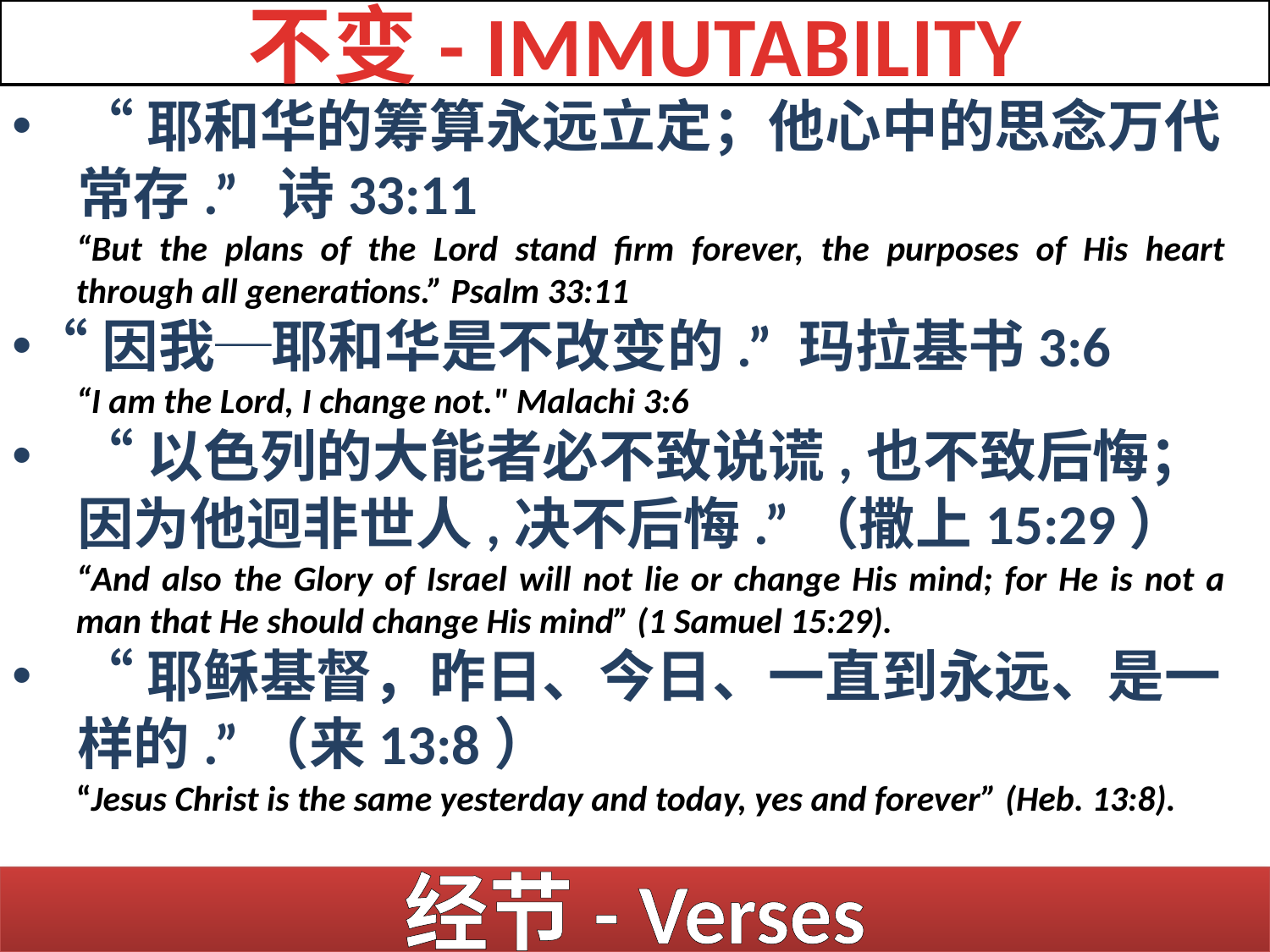

不变- IMMUTABILITY
“耶和华的筹算永远立定；他心中的思念万代常存.”  诗33:11
“But the plans of the Lord stand firm forever, the purposes of His heart through all generations.” Psalm 33:11
“因我─耶和华是不改变的.” 玛拉基书3:6
“I am the Lord, I change not." Malachi 3:6
“以色列的大能者必不致说谎,也不致后悔；因为他迥非世人,决不后悔.”（撒上15:29）
“And also the Glory of Israel will not lie or change His mind; for He is not a man that He should change His mind” (1 Samuel 15:29).
“耶稣基督，昨日、今日、一直到永远、是一样的.”（来13:8）
“Jesus Christ is the same yesterday and today, yes and forever” (Heb. 13:8).

经节- Verses